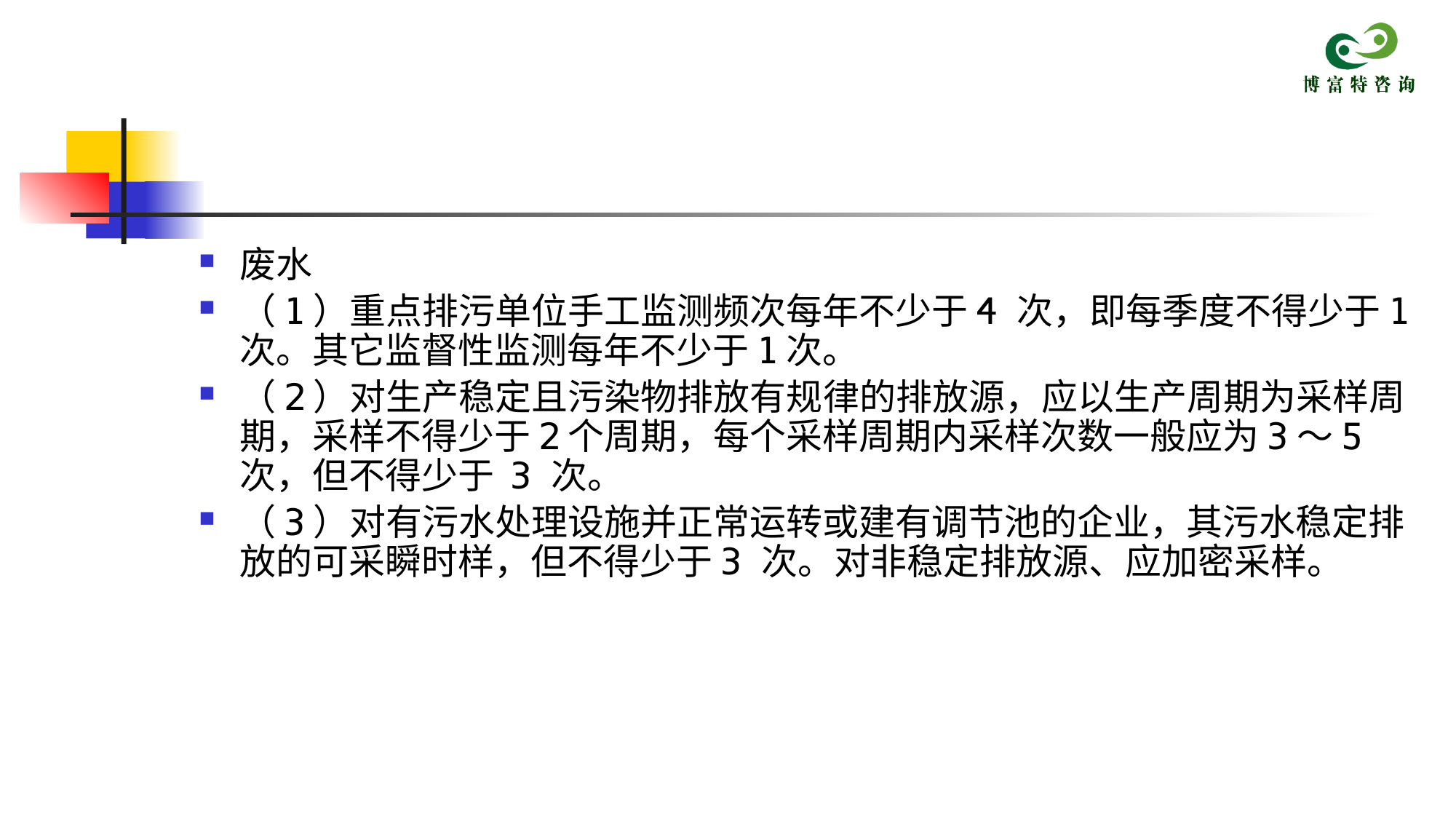

废水
（1）重点排污单位手工监测频次每年不少于4 次，即每季度不得少于1次。其它监督性监测每年不少于1次。
（2）对生产稳定且污染物排放有规律的排放源，应以生产周期为采样周期，采样不得少于2个周期，每个采样周期内采样次数一般应为3～5 次，但不得少于 3 次。
（3）对有污水处理设施并正常运转或建有调节池的企业，其污水稳定排放的可采瞬时样，但不得少于3 次。对非稳定排放源、应加密采样。